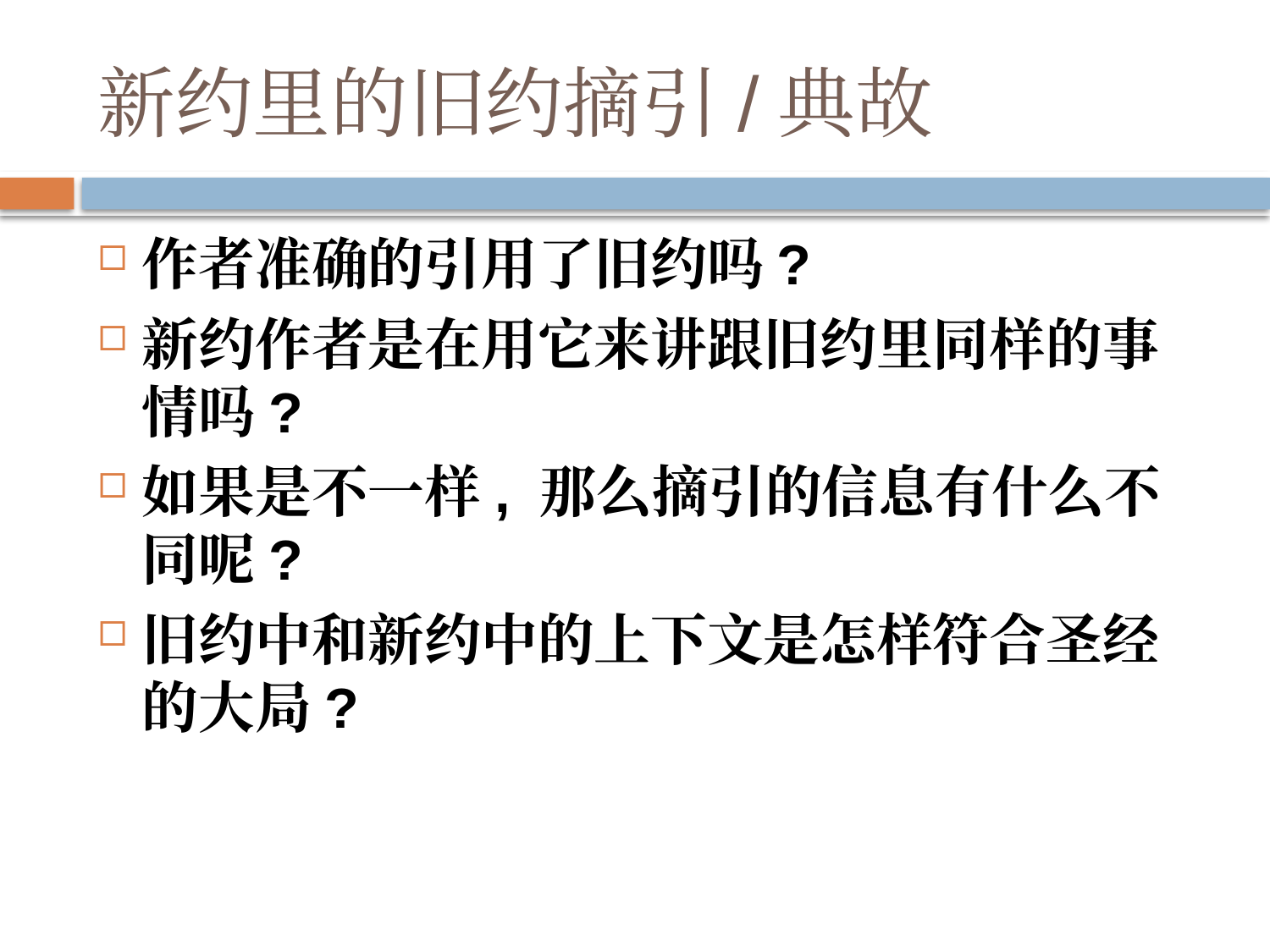

# 新约里的旧约摘引/典故
作者准确的引用了旧约吗?
新约作者是在用它来讲跟旧约里同样的事情吗?
如果是不一样, 那么摘引的信息有什么不同呢?
旧约中和新约中的上下文是怎样符合圣经的大局?